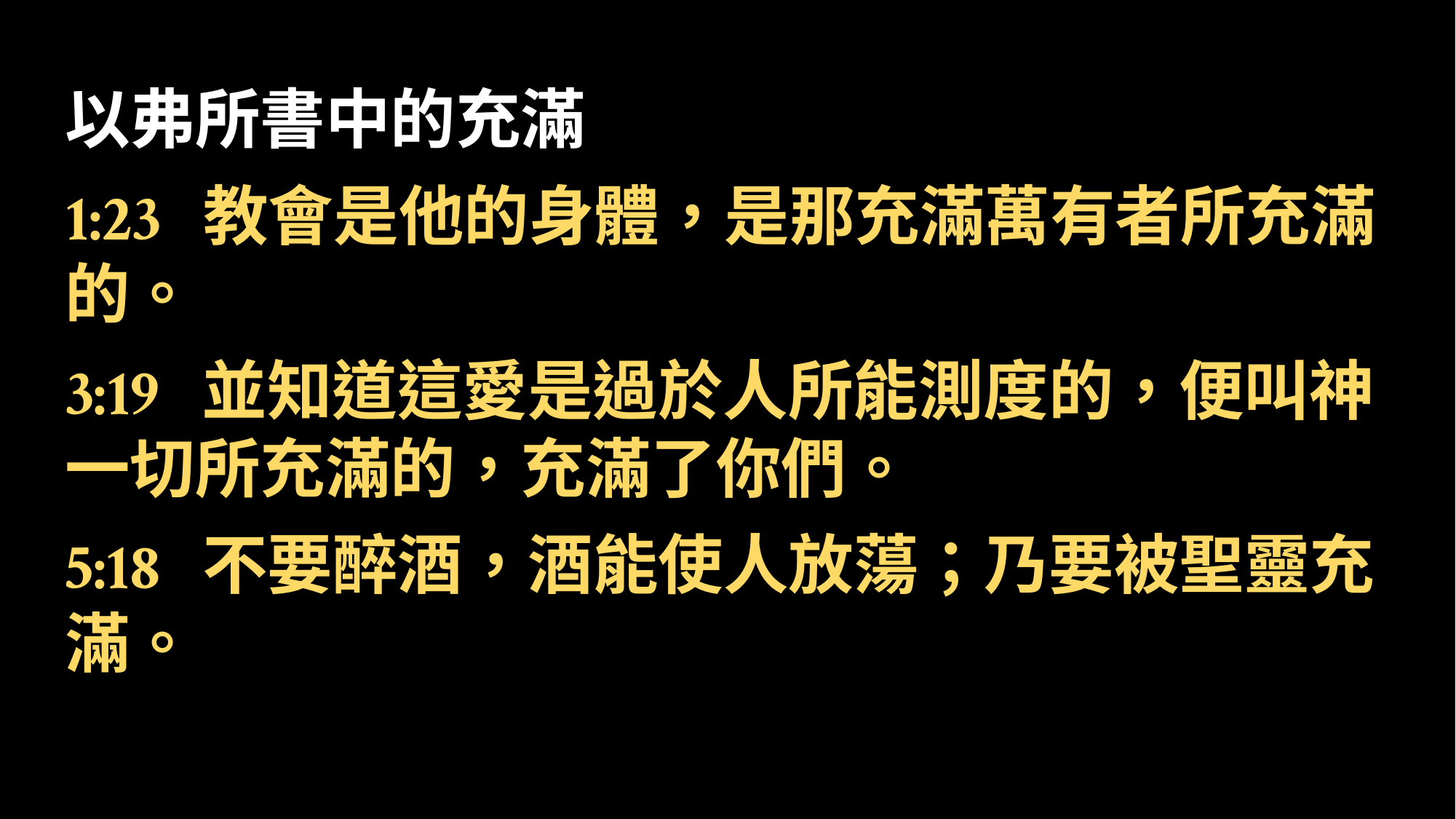

以弗所書中的充滿
1:23  教會是他的身體，是那充滿萬有者所充滿的。
3:19  並知道這愛是過於人所能測度的，便叫神一切所充滿的，充滿了你們。
5:18  不要醉酒，酒能使人放蕩；乃要被聖靈充滿。